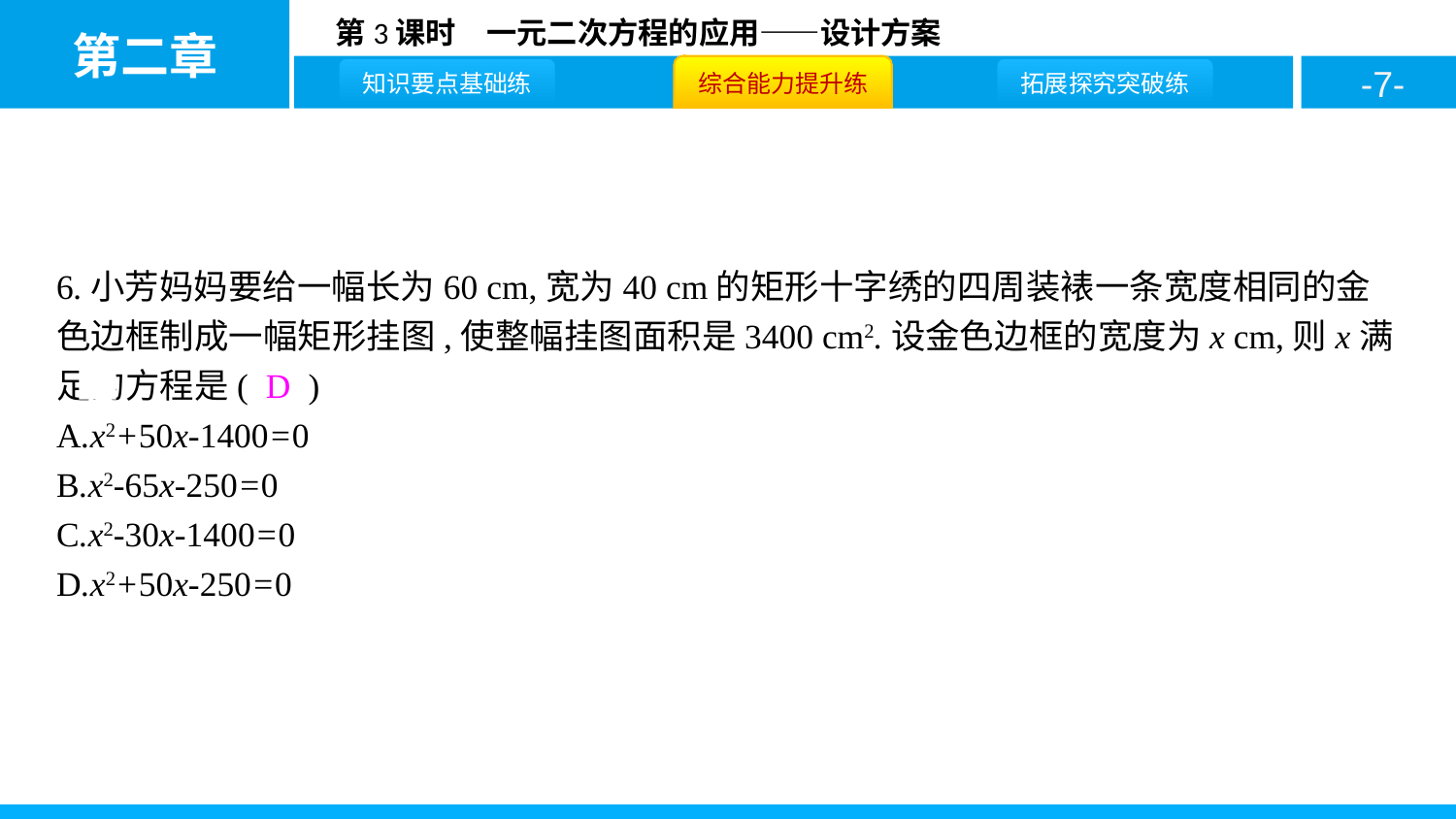

6.小芳妈妈要给一幅长为60 cm,宽为40 cm的矩形十字绣的四周装裱一条宽度相同的金色边框制成一幅矩形挂图,使整幅挂图面积是3400 cm2.设金色边框的宽度为x cm,则x满足的方程是(  D  )
A.x2+50x-1400=0
B.x2-65x-250=0
C.x2-30x-1400=0
D.x2+50x-250=0